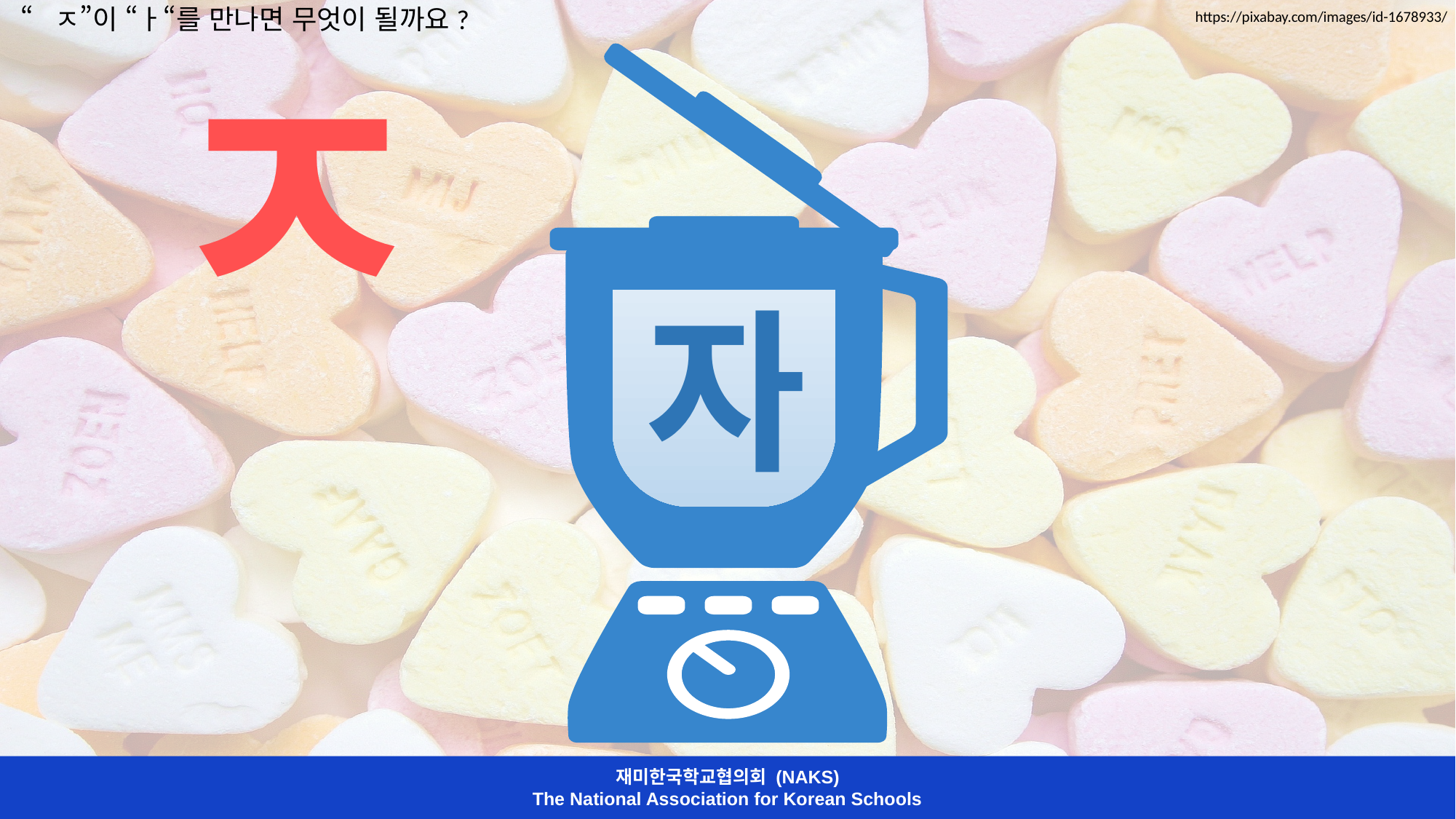

“ㅈ”이 “ㅏ“를 만나면 무엇이 될까요?
https://pixabay.com/images/id-1678933/
ㅈ

자
ㅏ

재미한국학교협의회 (NAKS)
The National Association for Korean Schools